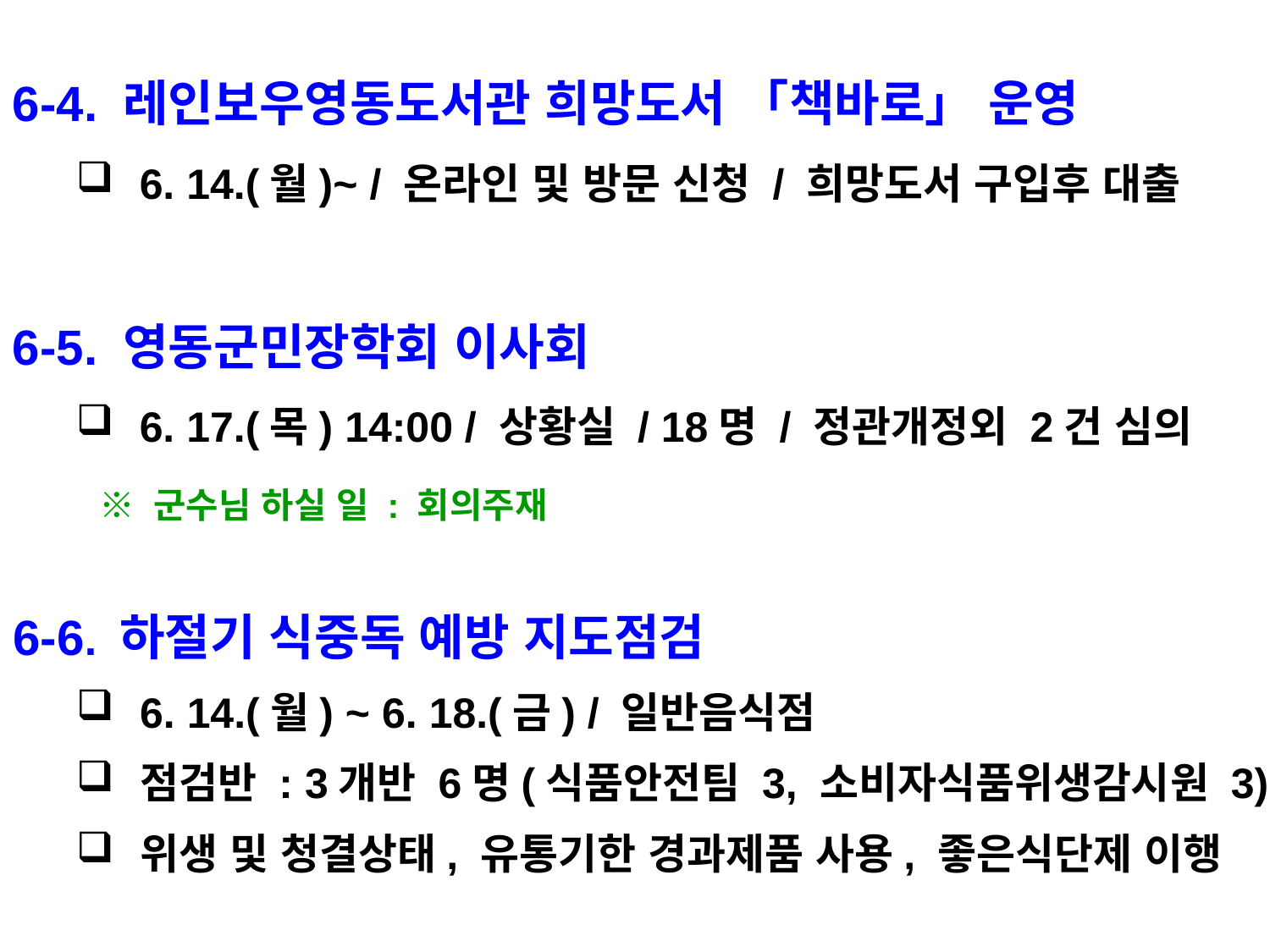

6-4. 레인보우영동도서관 희망도서 「책바로」 운영
6. 14.(월)~ / 온라인 및 방문 신청 / 희망도서 구입후 대출
6-5. 영동군민장학회 이사회
6. 17.(목) 14:00 / 상황실 / 18명 / 정관개정외 2건 심의
  ※ 군수님 하실 일 : 회의주재
6-6. 하절기 식중독 예방 지도점검
6. 14.(월) ~ 6. 18.(금) / 일반음식점
점검반 : 3개반 6명(식품안전팀 3, 소비자식품위생감시원 3)
위생 및 청결상태, 유통기한 경과제품 사용, 좋은식단제 이행